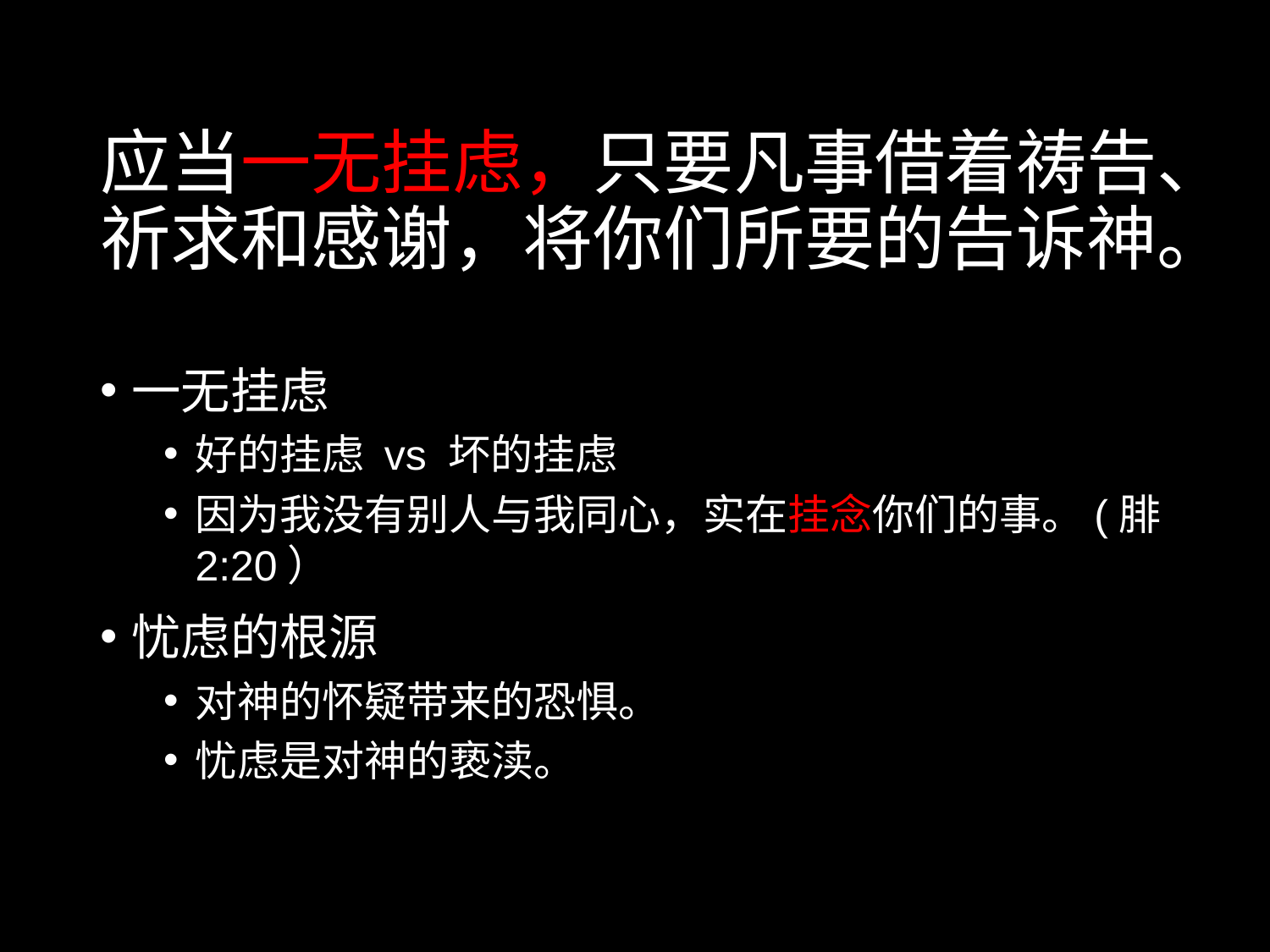

应当一无挂虑，只要凡事借着祷告、祈求和感谢，将你们所要的告诉神。
一无挂虑
好的挂虑 vs 坏的挂虑
因为我没有别人与我同心，实在挂念你们的事。(腓2:20）
忧虑的根源
对神的怀疑带来的恐惧。
忧虑是对神的亵渎。